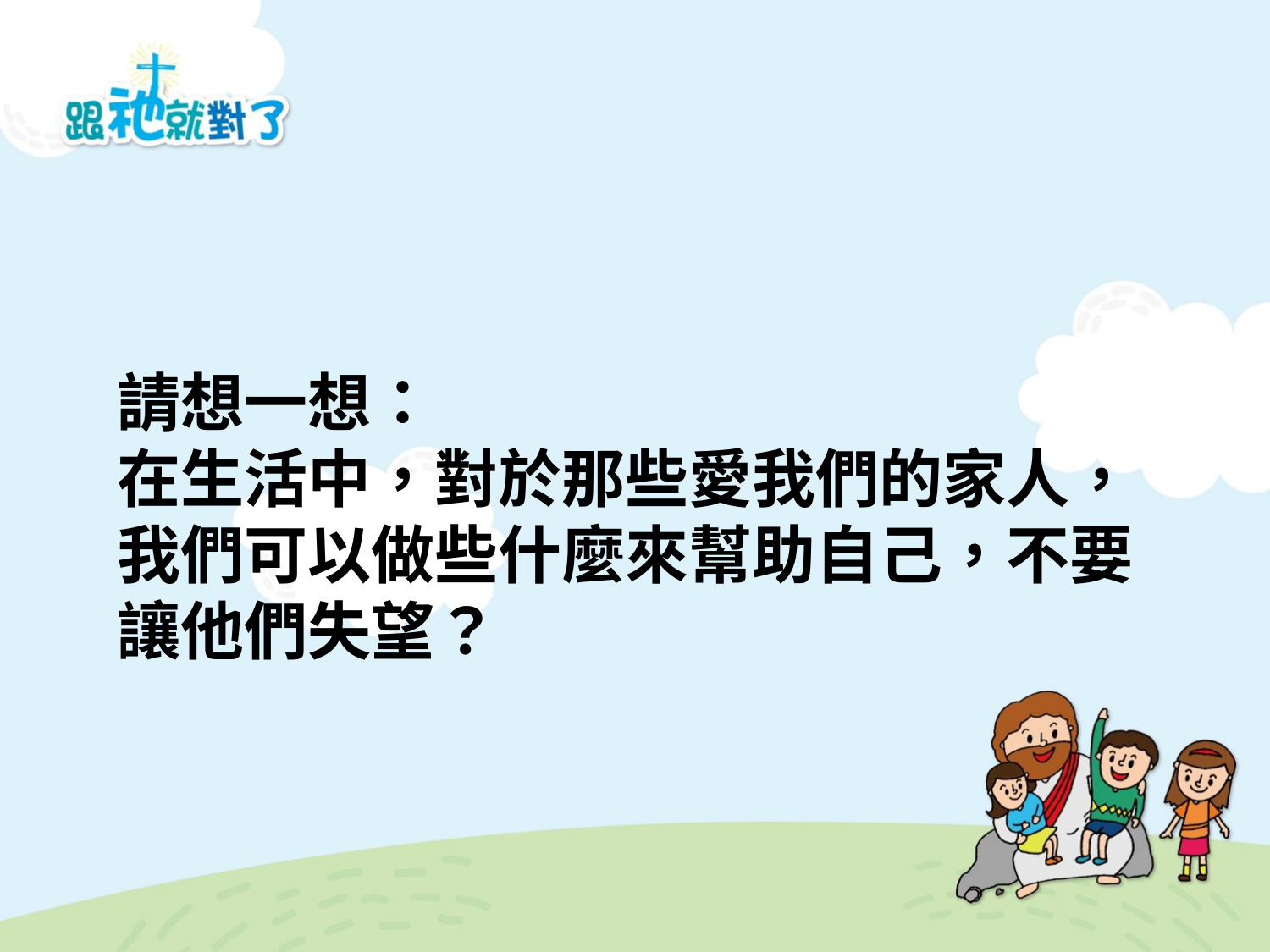

請想一想：
在生活中，對於那些愛我們的家人，我們可以做些什麼來幫助自己，不要讓他們失望？